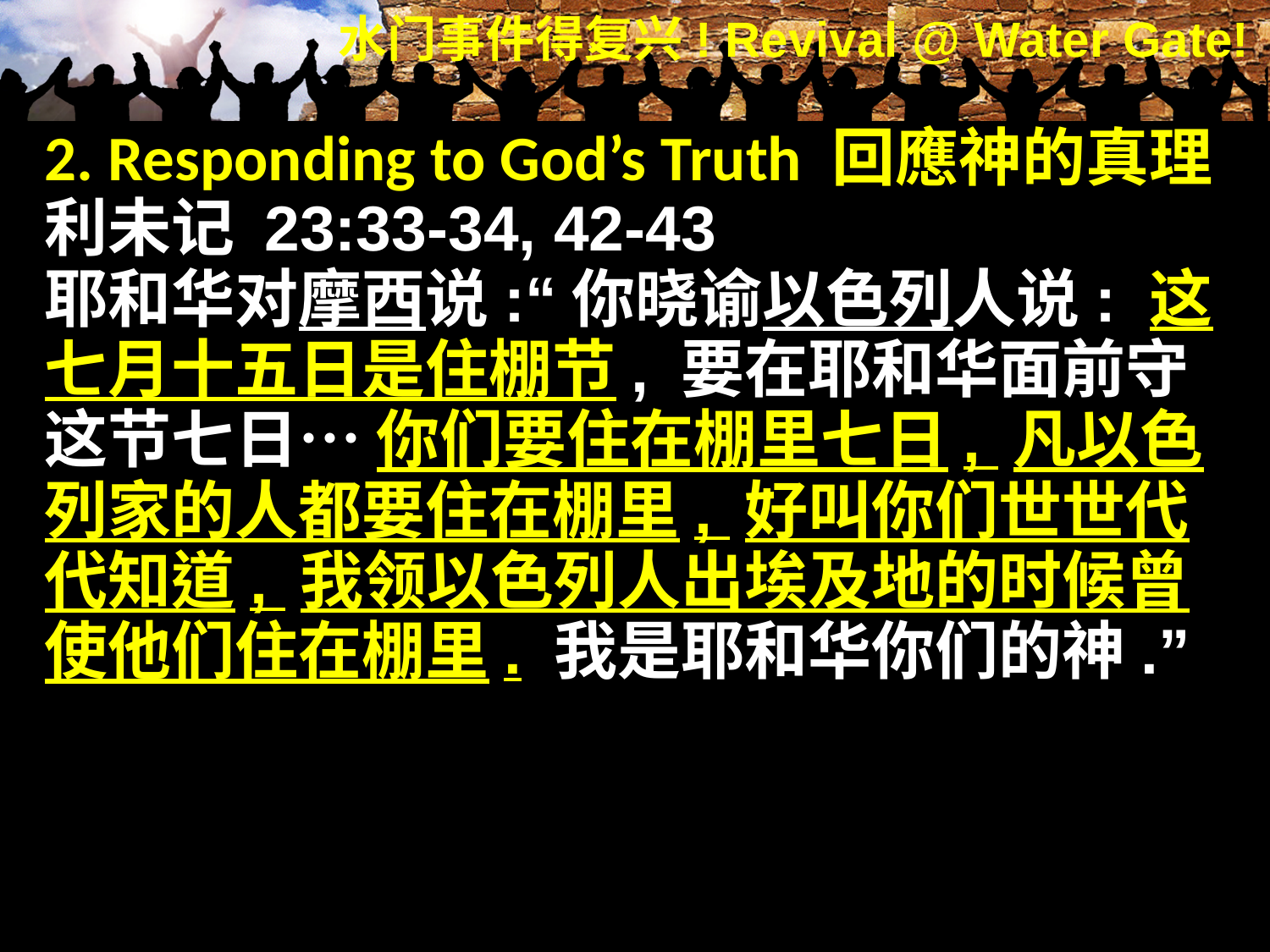

2. Responding to God’s Truth 回應神的真理
利未记 23:33-34, 42-43
耶和华对摩西说:“你晓谕以色列人说: 这七月十五日是住棚节, 要在耶和华面前守这节七日… 你们要住在棚里七日, 凡以色列家的人都要住在棚里, 好叫你们世世代代知道, 我领以色列人出埃及地的时候曾使他们住在棚里. 我是耶和华你们的神.”